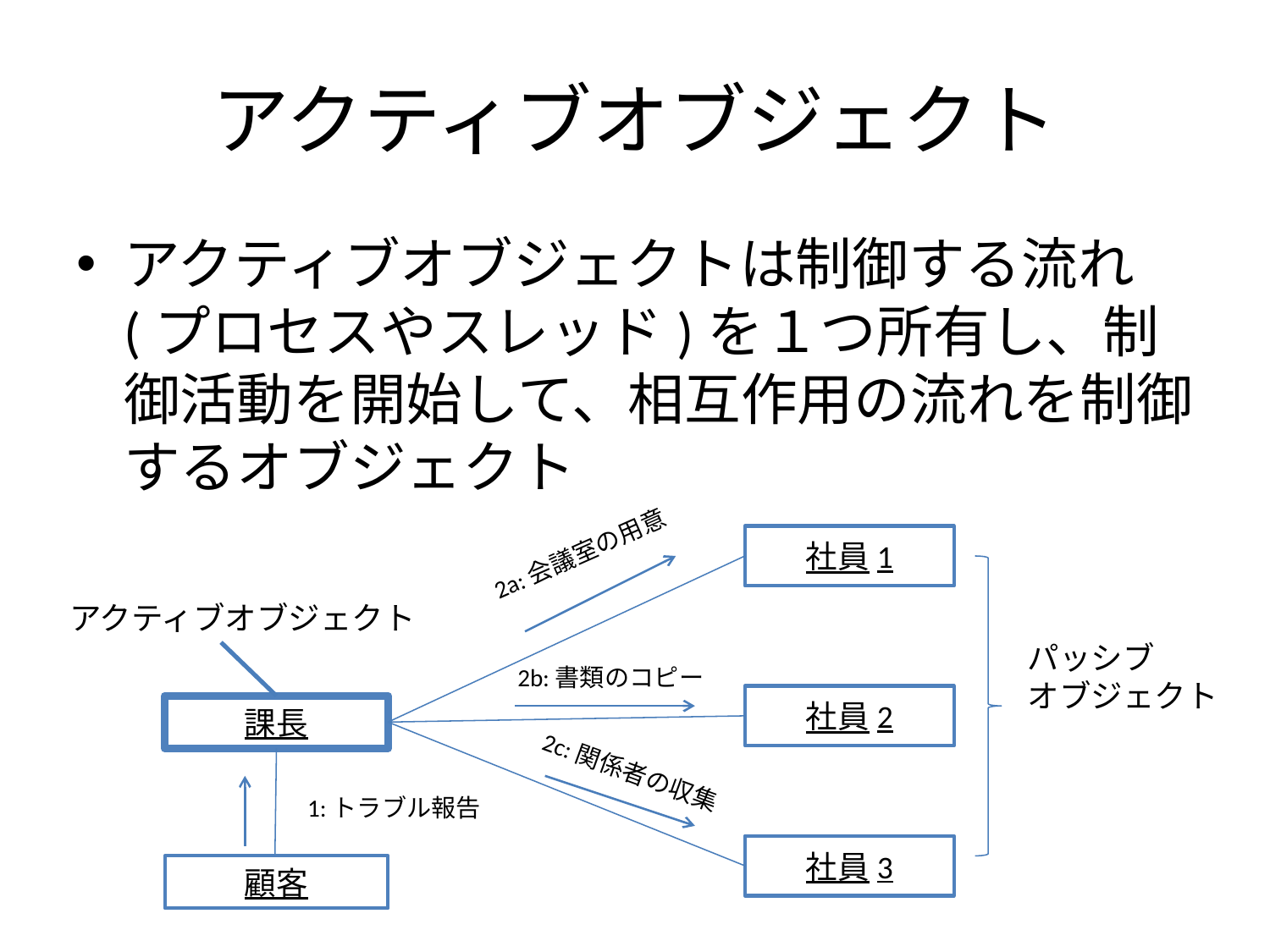

# アクティブオブジェクト
アクティブオブジェクトは制御する流れ(プロセスやスレッド)を１つ所有し、制御活動を開始して、相互作用の流れを制御するオブジェクト
2a:会議室の用意
社員1

アクティブオブジェクト
パッシブ
オブジェクト
2b:書類のコピー
社員2
課長
2c:関係者の収集
1:トラブル報告
社員3
顧客